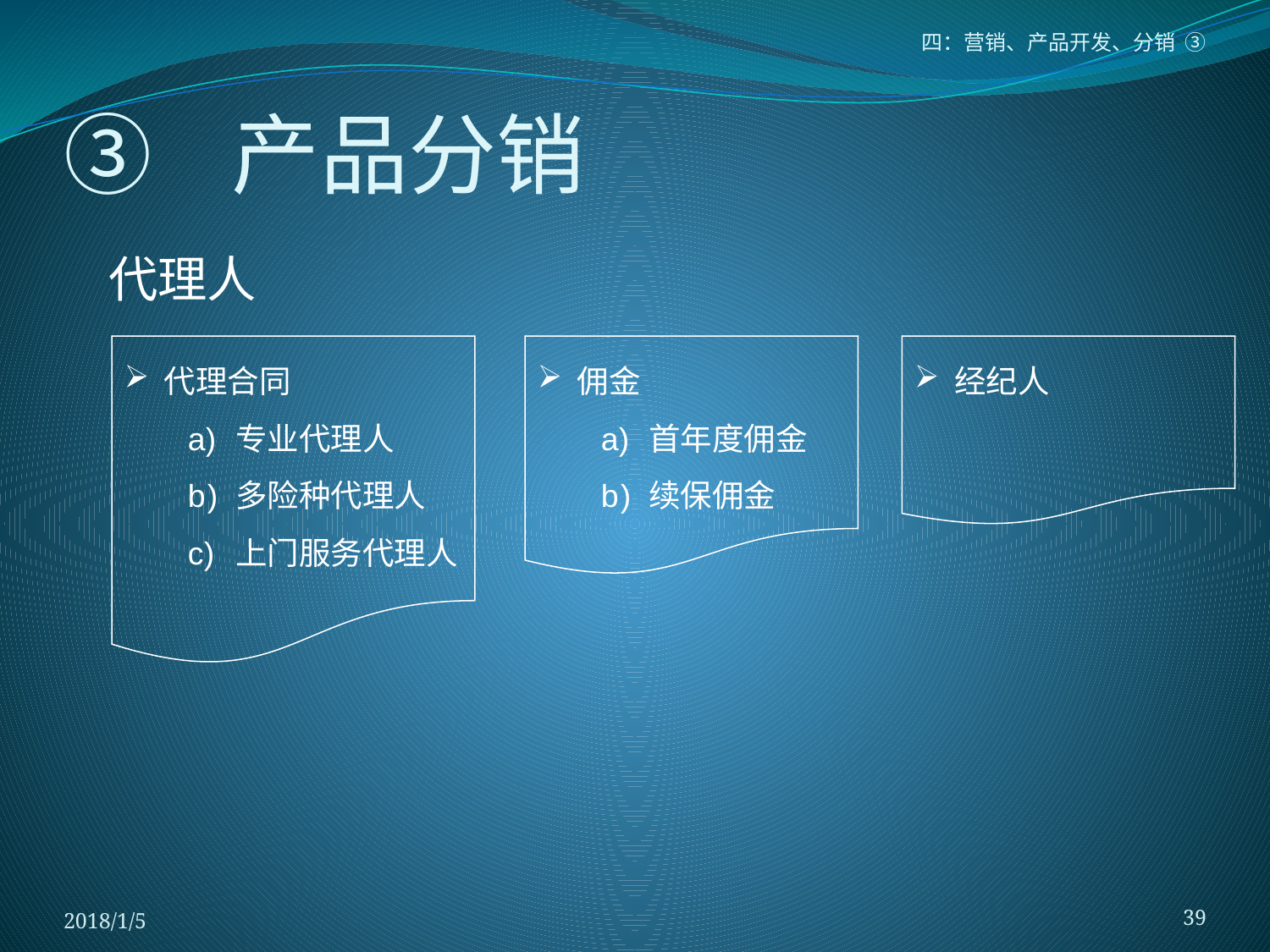

四：营销、产品开发、分销  ③
# ③   产品分销
代理人
代理合同
专业代理人
多险种代理人
上门服务代理人

佣金
首年度佣金
续保佣金

经纪人

2018/1/5
39